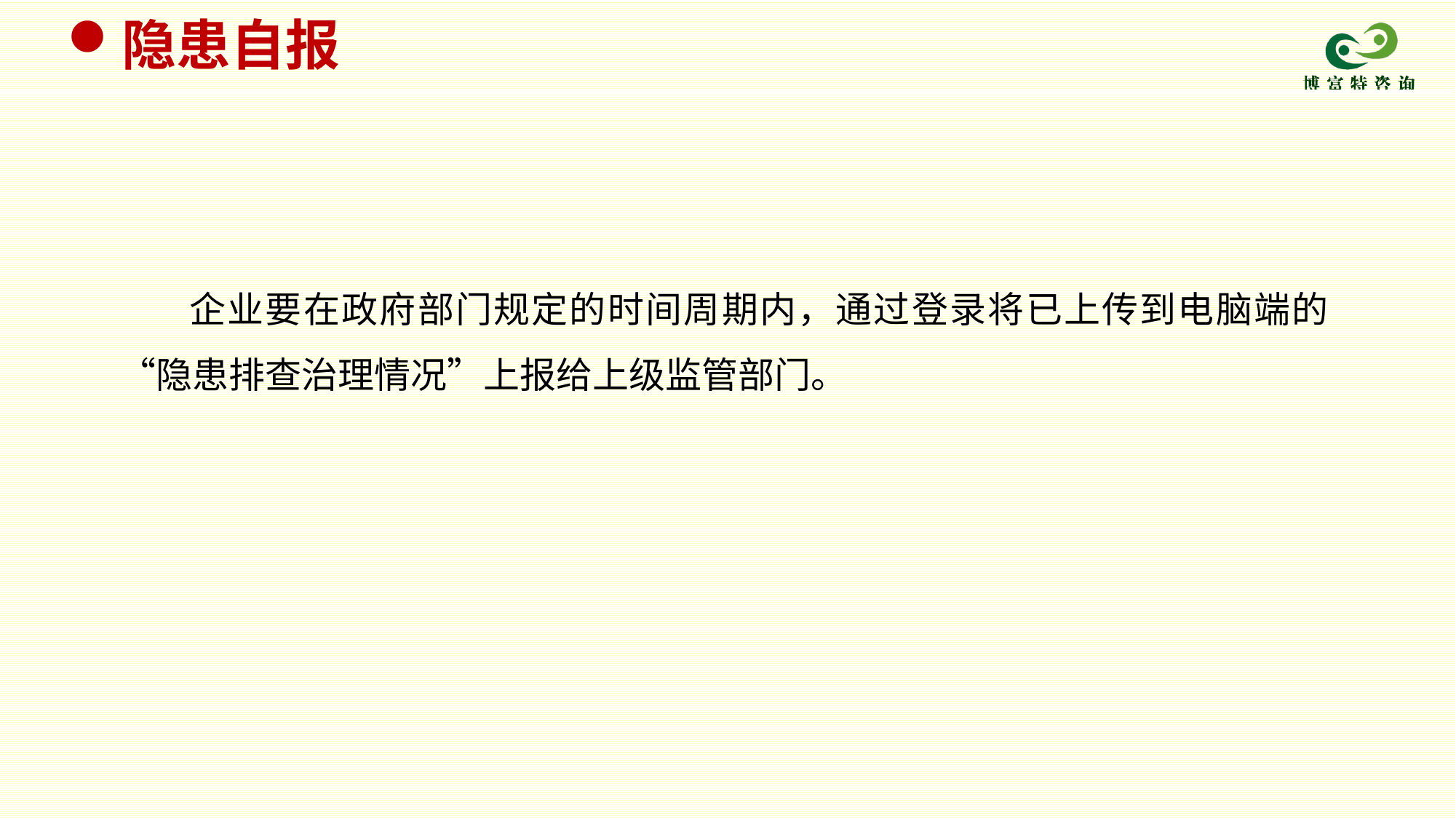

隐患自报
      企业要在政府部门规定的时间周期内，通过登录将已上传到电脑端的“隐患排查治理情况”上报给上级监管部门。